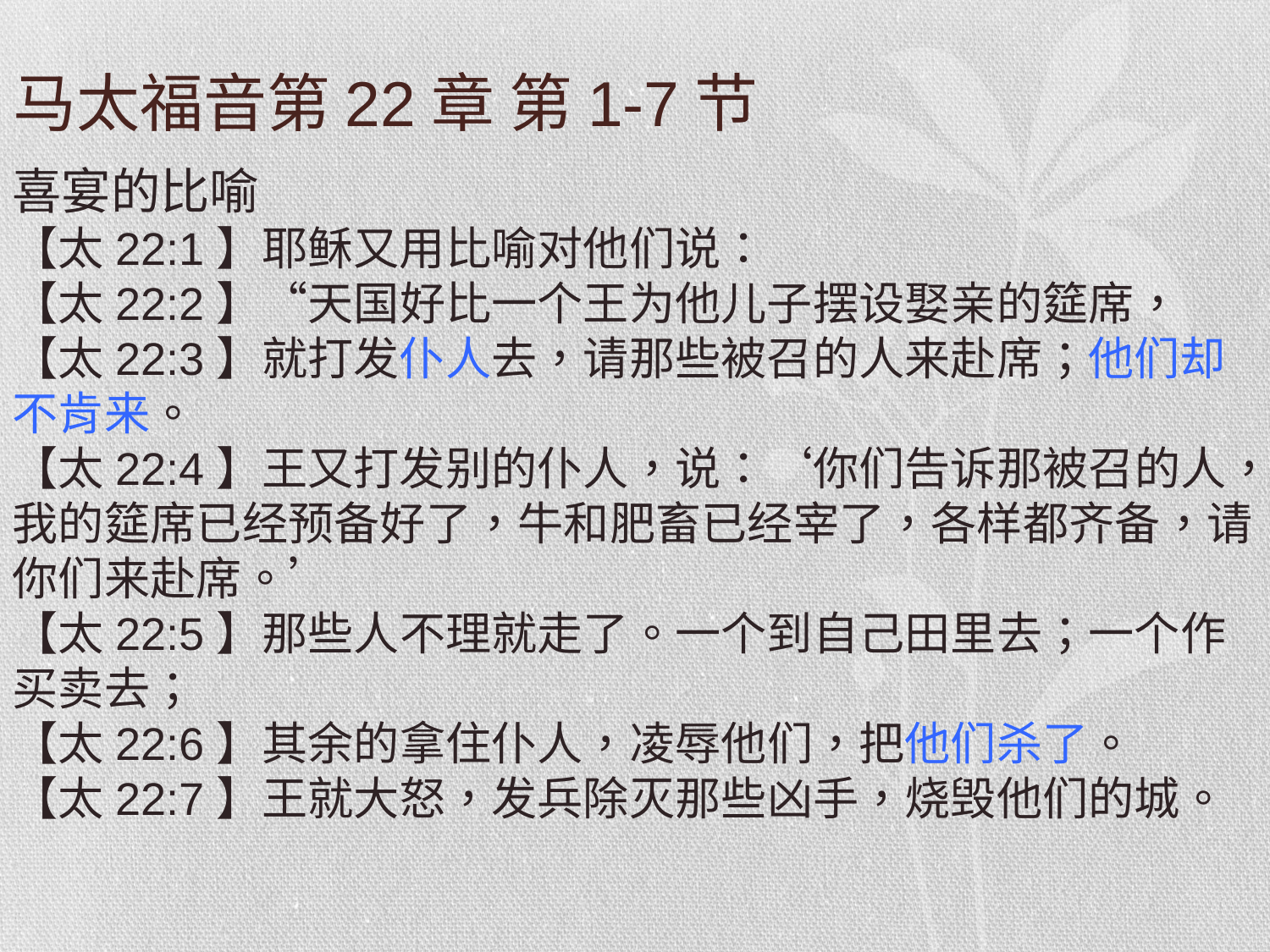

# 马太福音第22章 第1-7节
喜宴的比喻
【太22:1】耶稣又用比喻对他们说：
【太22:2】“天国好比一个王为他儿子摆设娶亲的筵席，
【太22:3】就打发仆人去，请那些被召的人来赴席；他们却不肯来。
【太22:4】王又打发别的仆人，说：‘你们告诉那被召的人，我的筵席已经预备好了，牛和肥畜已经宰了，各样都齐备，请你们来赴席。’
【太22:5】那些人不理就走了。一个到自己田里去；一个作买卖去；
【太22:6】其余的拿住仆人，凌辱他们，把他们杀了。
【太22:7】王就大怒，发兵除灭那些凶手，烧毁他们的城。